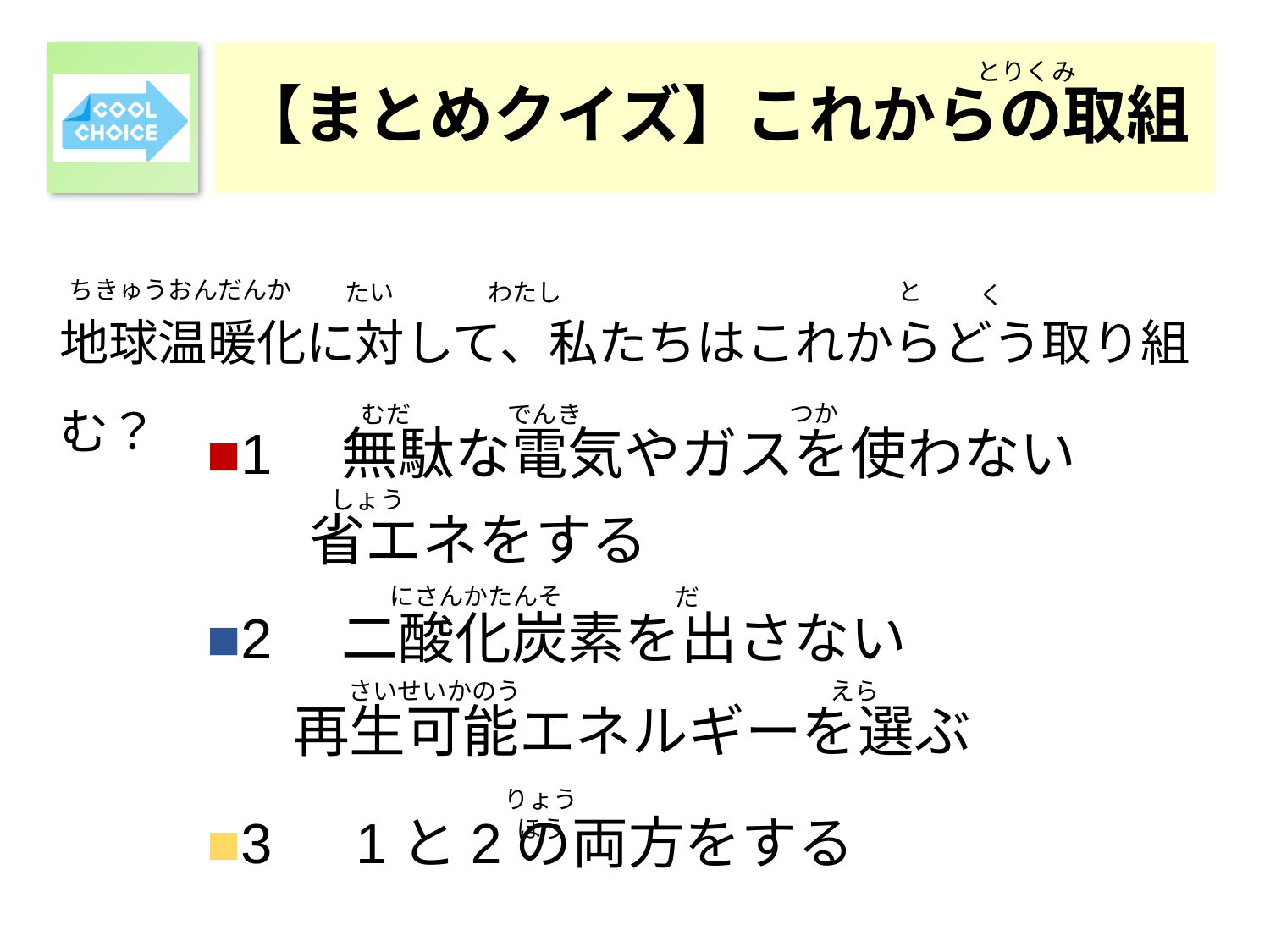

# 【まとめクイズ】これからの取組
とりくみ
ちきゅうおんだんか
と
わたし
たい
く
地球温暖化に対して、私たちはこれからどう取り組む？
つか
むだ
でんき
■1　無駄な電気やガスを使わない
しょう
省エネをする
にさんかたんそ
だ
■2　二酸化炭素を出さない
さいせいかのう
えら
再生可能エネルギーを選ぶ
りょうほう
■3　1と2の両方をする